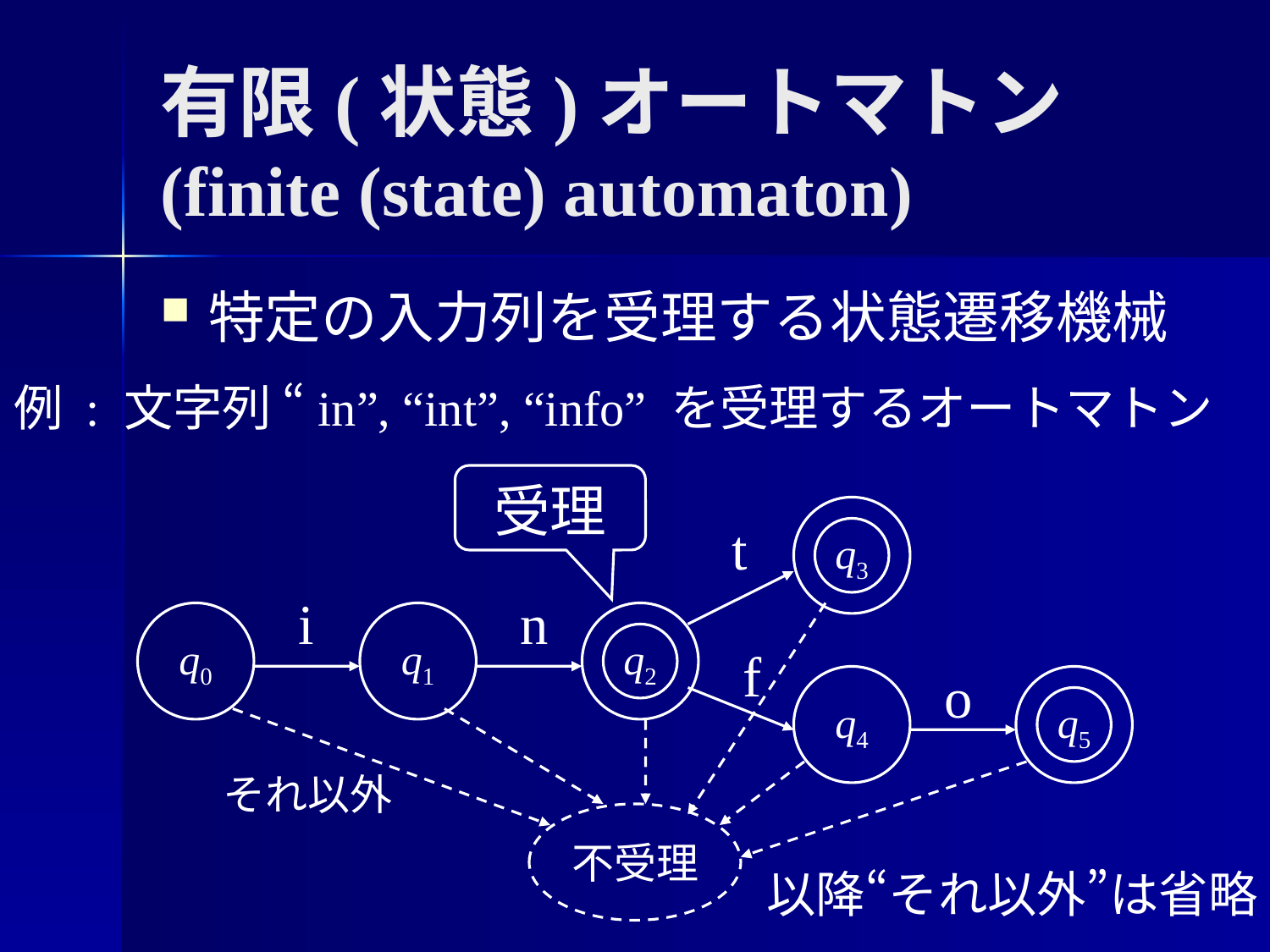

# 有限(状態)オートマトン (finite (state) automaton)
特定の入力列を受理する状態遷移機械
例 : 文字列 “in”, “int”, “info” を受理するオートマトン
受理
q3
t

i
q1

n
q2

q0

それ以外

不受理
f
q4

o
q5

以降“それ以外”は省略